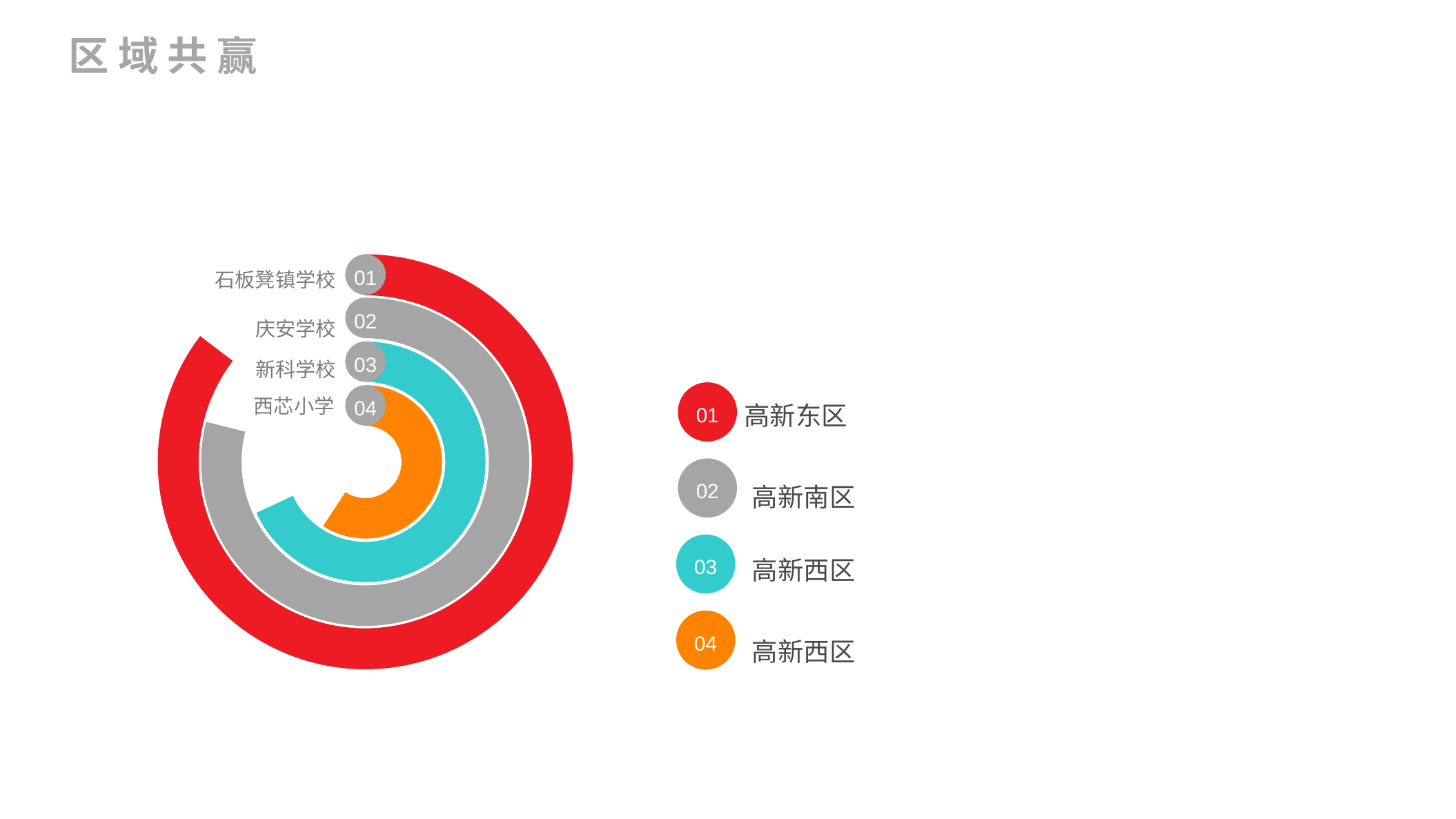

区 域 共 赢

01
石板凳镇学校
02

庆安学校
03

新科学校
01

04
西芯小学
高新东区
02
高新南区
03
高新西区
04
高新西区